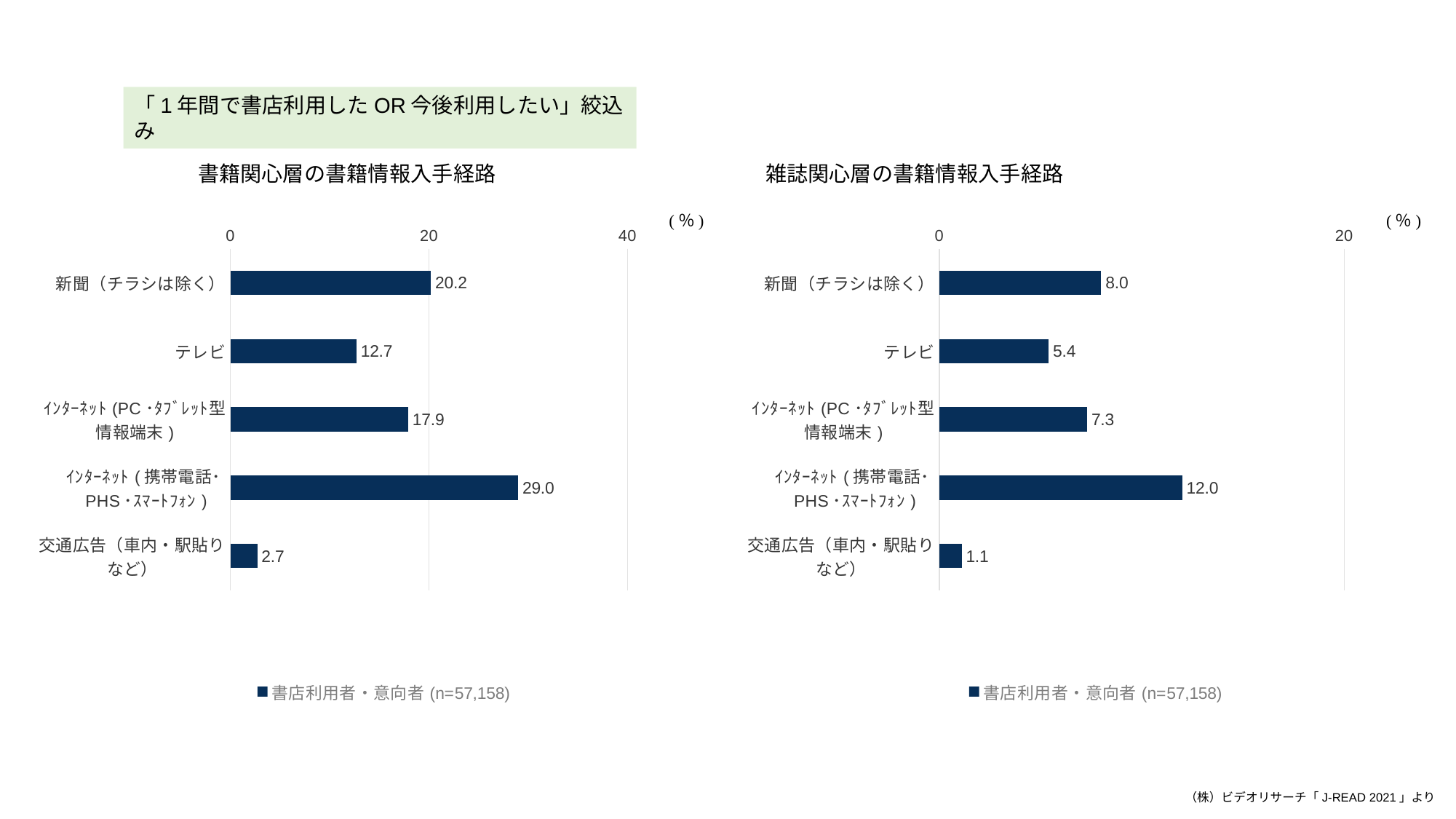

「1年間で書店利用したOR今後利用したい」絞込み
雑誌関心層の書籍情報入手経路
書籍関心層の書籍情報入手経路

### Chart

| Category | 書店利用者・意向者(n=57,158) |
|---|---|
| 新聞（チラシは除く） | 20.2 |
| テレビ | 12.7 |
| ｲﾝﾀｰﾈｯﾄ(PC･ﾀﾌﾞﾚｯﾄ型情報端末) | 17.9 |
| ｲﾝﾀｰﾈｯﾄ(携帯電話･PHS･ｽﾏｰﾄﾌｫﾝ) | 29.0 |
| 交通広告（車内・駅貼りなど） | 2.7 |

### Chart

| Category | 書店利用者・意向者(n=57,158) |
|---|---|
| 新聞（チラシは除く） | 8.0 |
| テレビ | 5.4 |
| ｲﾝﾀｰﾈｯﾄ(PC･ﾀﾌﾞﾚｯﾄ型情報端末) | 7.3 |
| ｲﾝﾀｰﾈｯﾄ(携帯電話･PHS･ｽﾏｰﾄﾌｫﾝ) | 12.0 |
| 交通広告（車内・駅貼りなど） | 1.1 |
（株）ビデオリサーチ「J-READ 2021」より